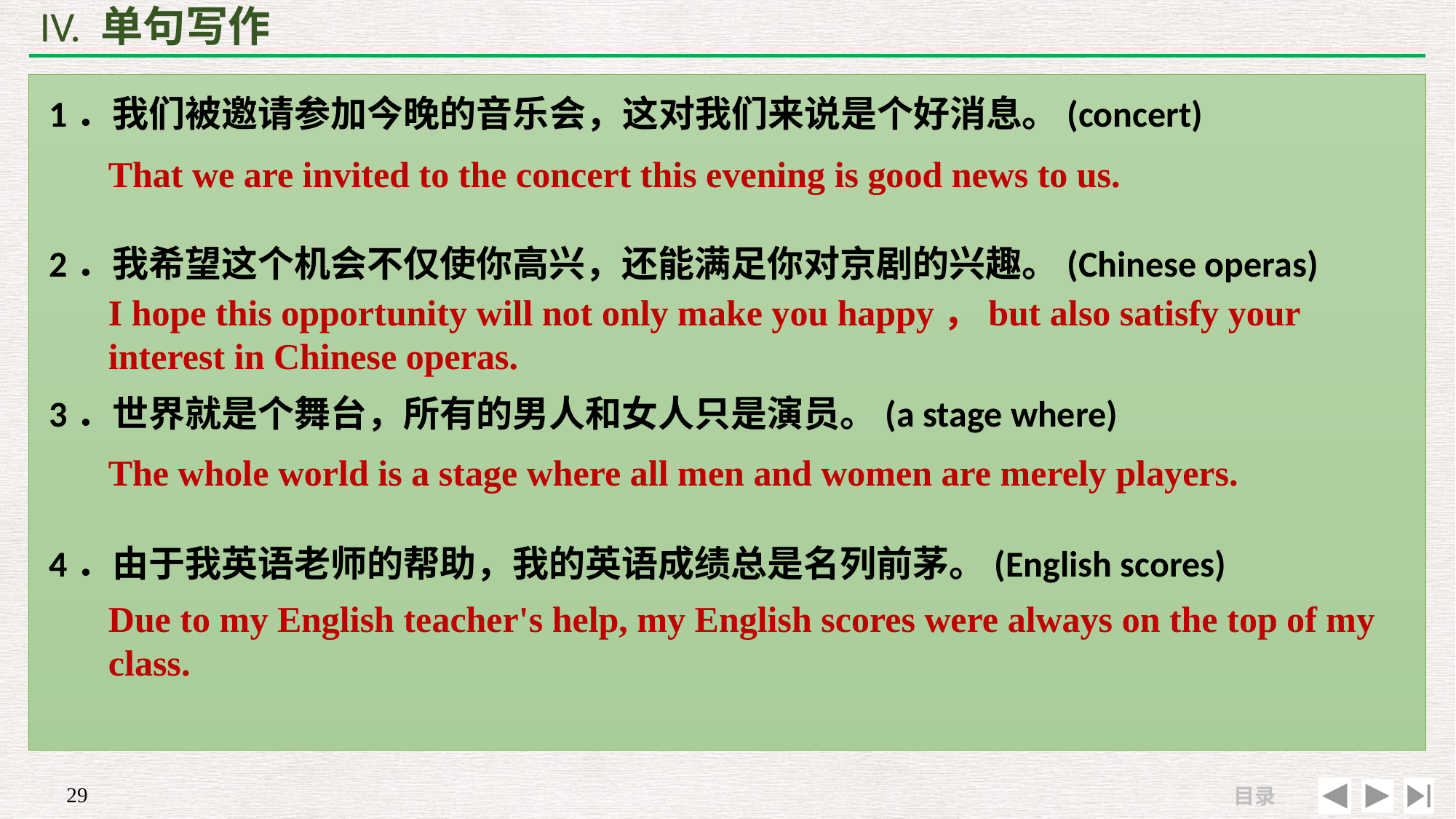

# IV. 单句写作

1．我们被邀请参加今晚的音乐会，这对我们来说是个好消息。(concert)

2．我希望这个机会不仅使你高兴，还能满足你对京剧的兴趣。(Chinese operas)

3．世界就是个舞台，所有的男人和女人只是演员。(a stage where)

4．由于我英语老师的帮助，我的英语成绩总是名列前茅。(English scores)
That we are invited to the concert this evening is good news to us.
I hope this opportunity will not only make you happy，but also satisfy your interest in Chinese operas.
The whole world is a stage where all men and women are merely players.
Due to my English teacher's help, my English scores were always on the top of my class.